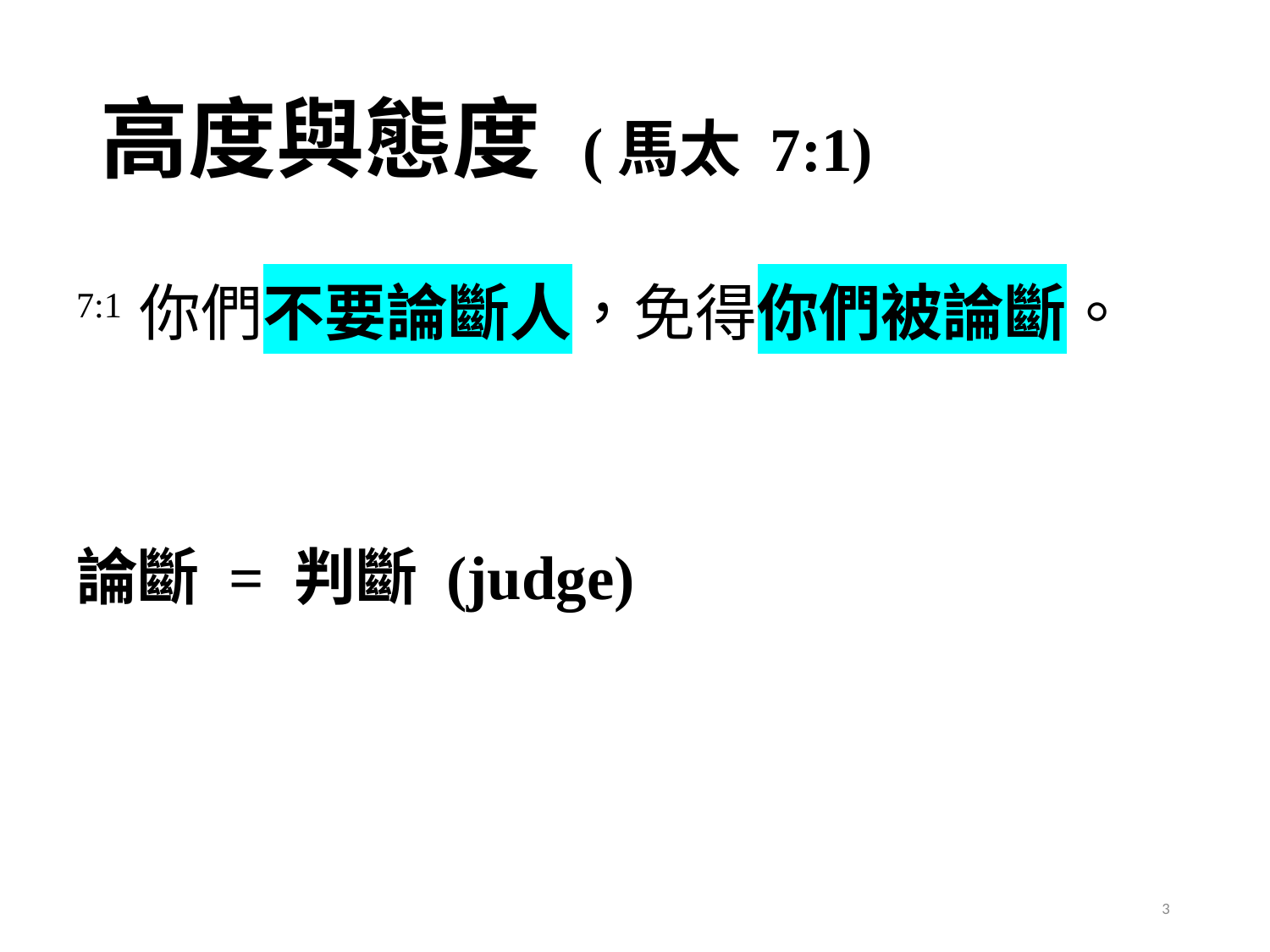

# 高度與態度 (馬太 7:1)
7:1 你們不要論斷人，免得你們被論斷。

論斷 = 判斷 (judge)
3